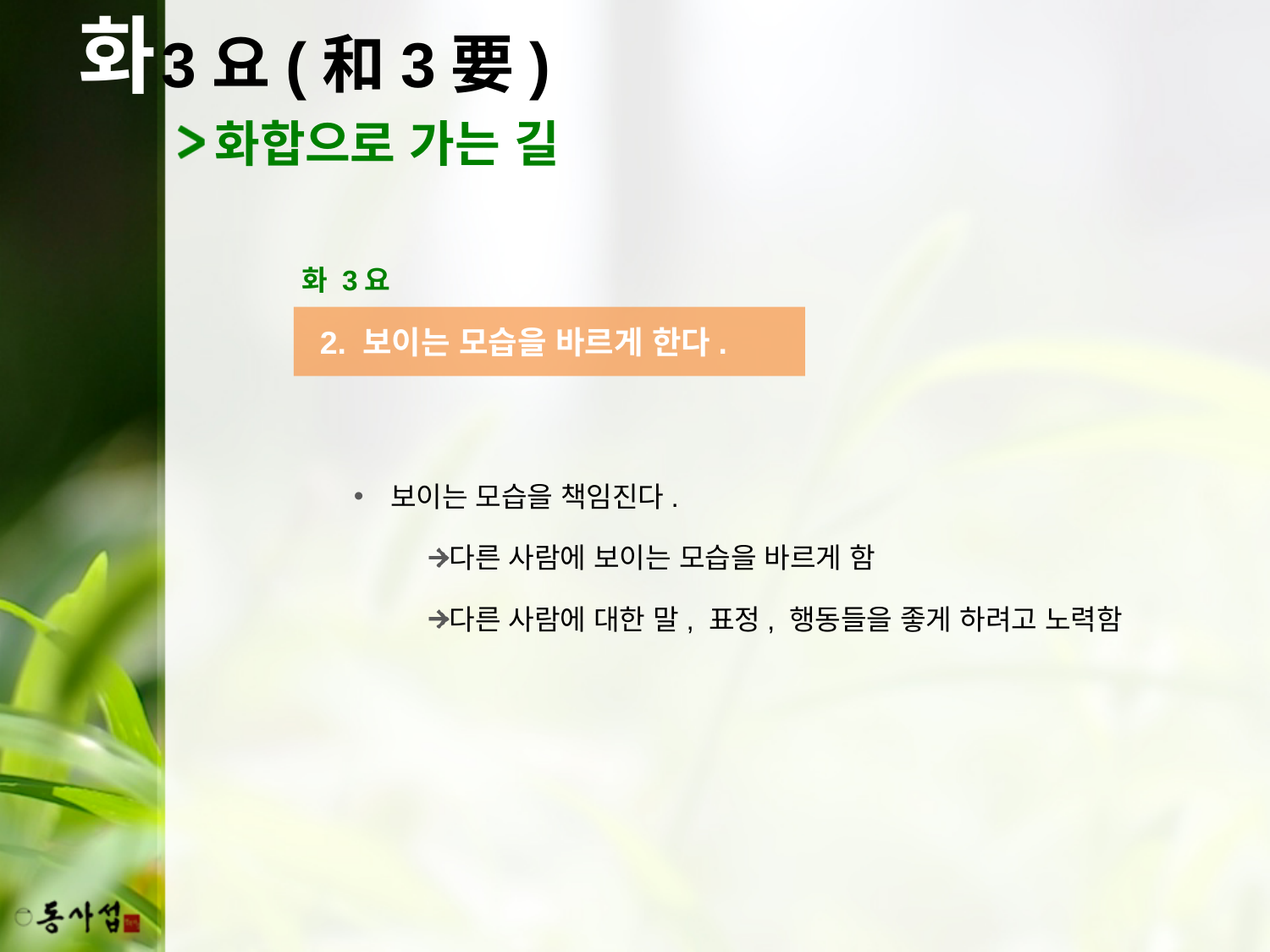

화
3요(和3要)
화합으로 가는 길
화 3요
 2. 보이는 모습을 바르게 한다.
보이는 모습을 책임진다.
다른 사람에 보이는 모습을 바르게 함
다른 사람에 대한 말, 표정, 행동들을 좋게 하려고 노력함